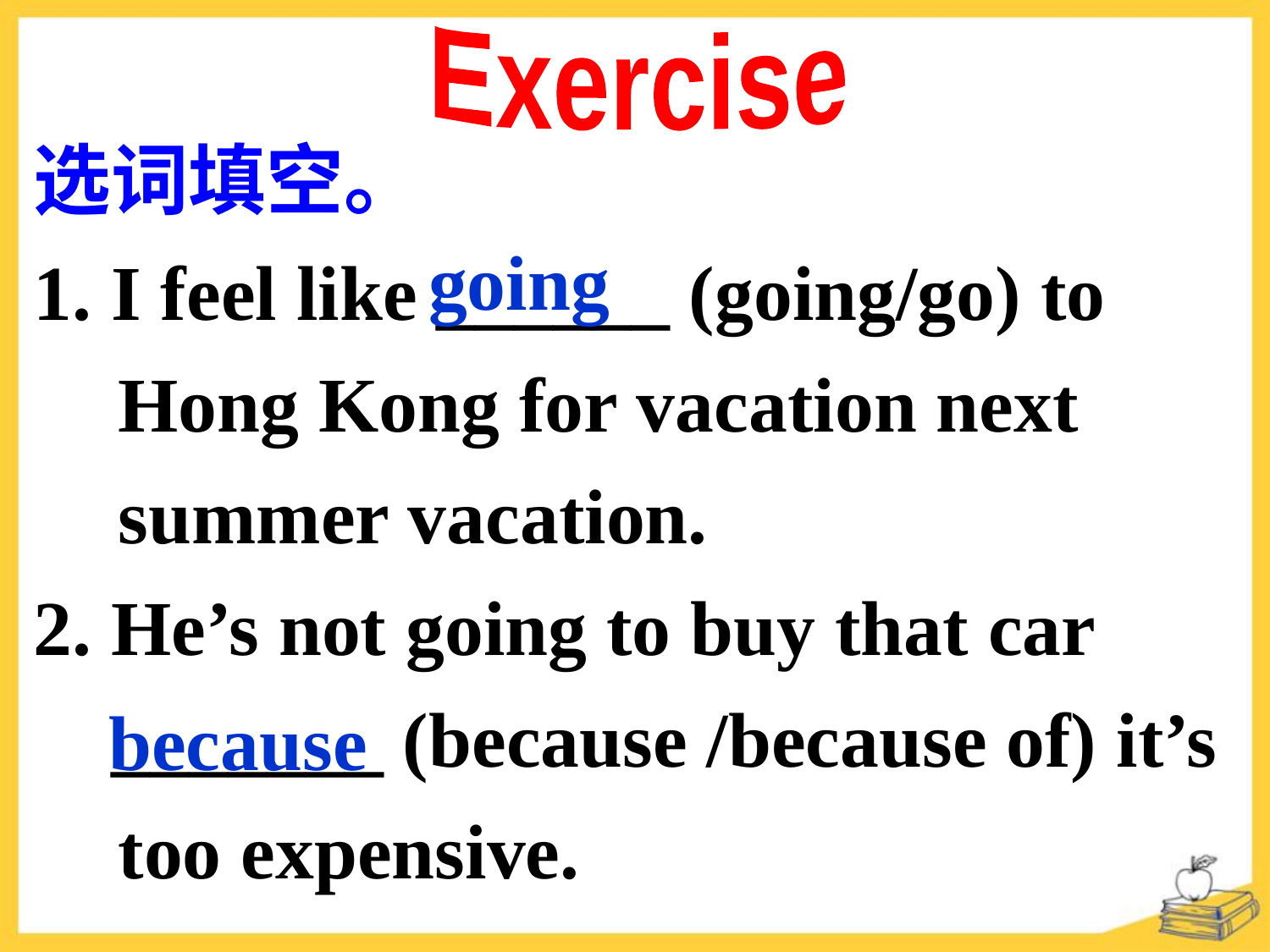

Exercise
选词填空。
1. I feel like ______ (going/go) to Hong Kong for vacation next summer vacation.
2. He’s not going to buy that car
    _______ (because /because of) it’s too expensive.
going
because